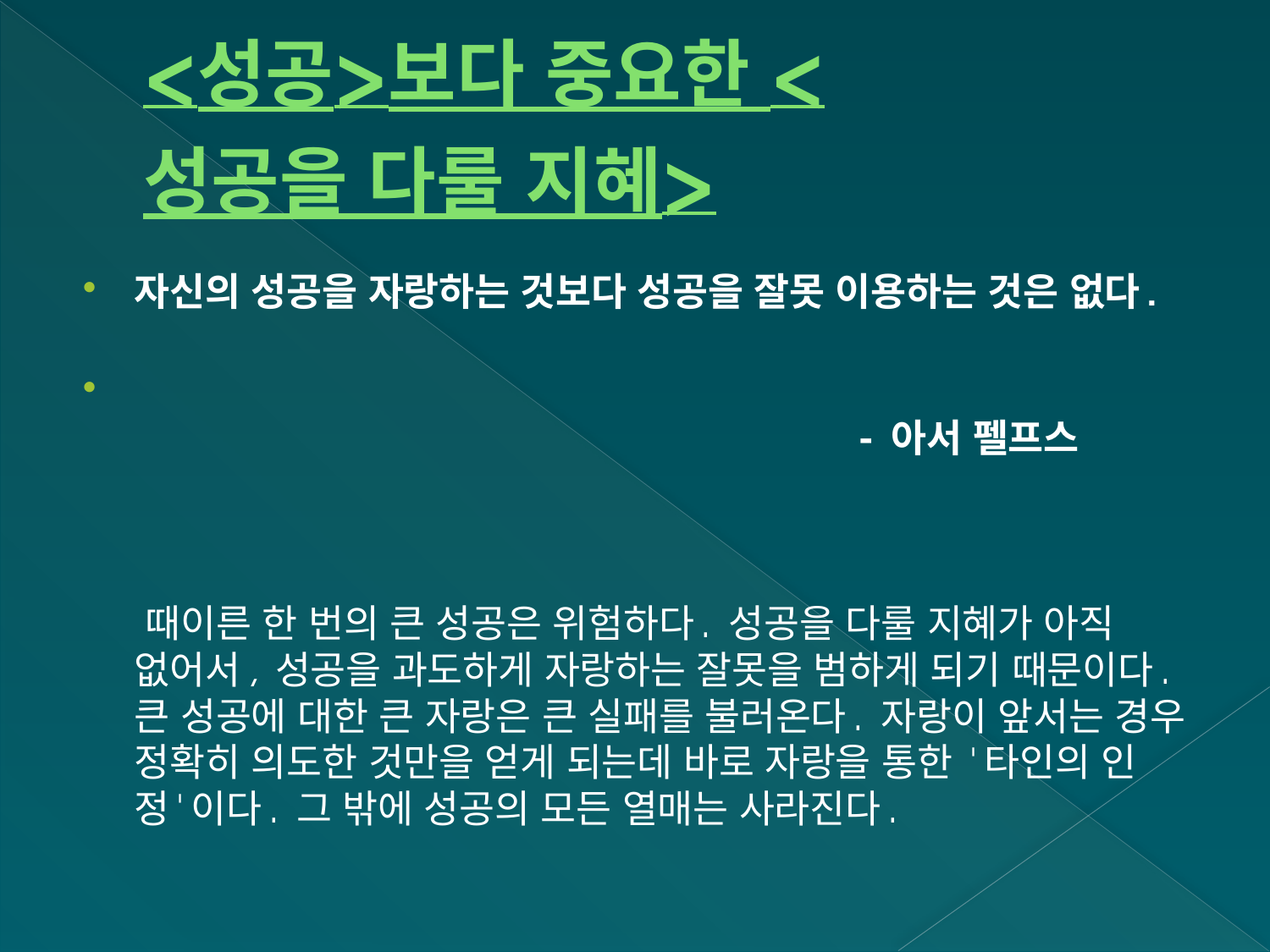

# <성공>보다 중요한 <성공을 다룰 지혜>
자신의 성공을 자랑하는 것보다 성공을 잘못 이용하는 것은 없다.
                                                                   - 아서 펠프스
 때이른 한 번의 큰 성공은 위험하다. 성공을 다룰 지혜가 아직 없어서, 성공을 과도하게 자랑하는 잘못을 범하게 되기 때문이다. 큰 성공에 대한 큰 자랑은 큰 실패를 불러온다. 자랑이 앞서는 경우 정확히 의도한 것만을 얻게 되는데 바로 자랑을 통한 '타인의 인정'이다. 그 밖에 성공의 모든 열매는 사라진다.